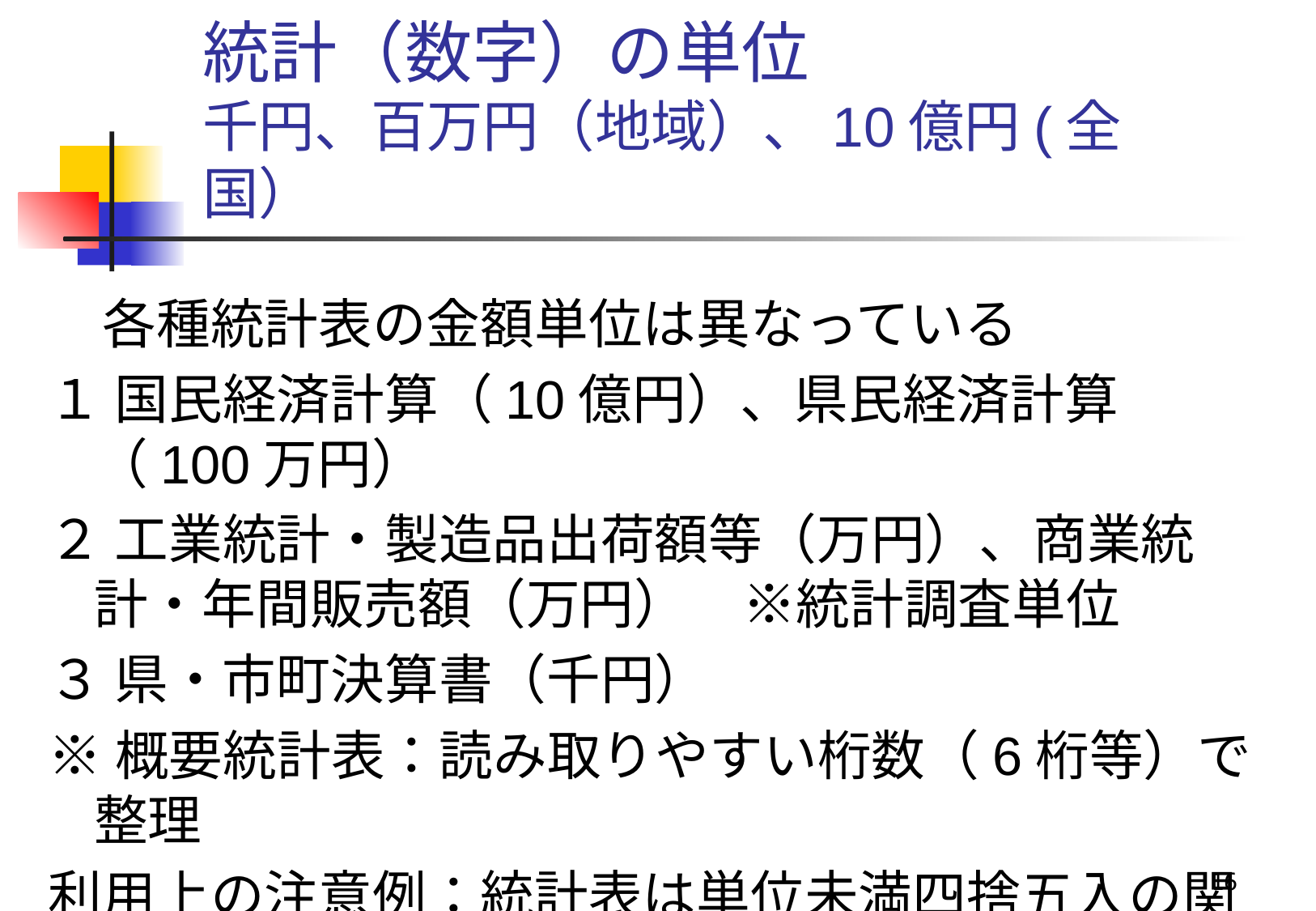

# 統計（数字）の単位 千円、百万円（地域）、10億円(全国）
　各種統計表の金額単位は異なっている
１ 国民経済計算（10億円）、県民経済計算（100万円）
２ 工業統計・製造品出荷額等（万円）、商業統計・年間販売額（万円）　※統計調査単位
３ 県・市町決算書（千円）
※概要統計表：読み取りやすい桁数（6桁等）で整理
利用上の注意例：統計表は単位未満四捨五入の関係で合計と内訳が一致しない場合がある

16